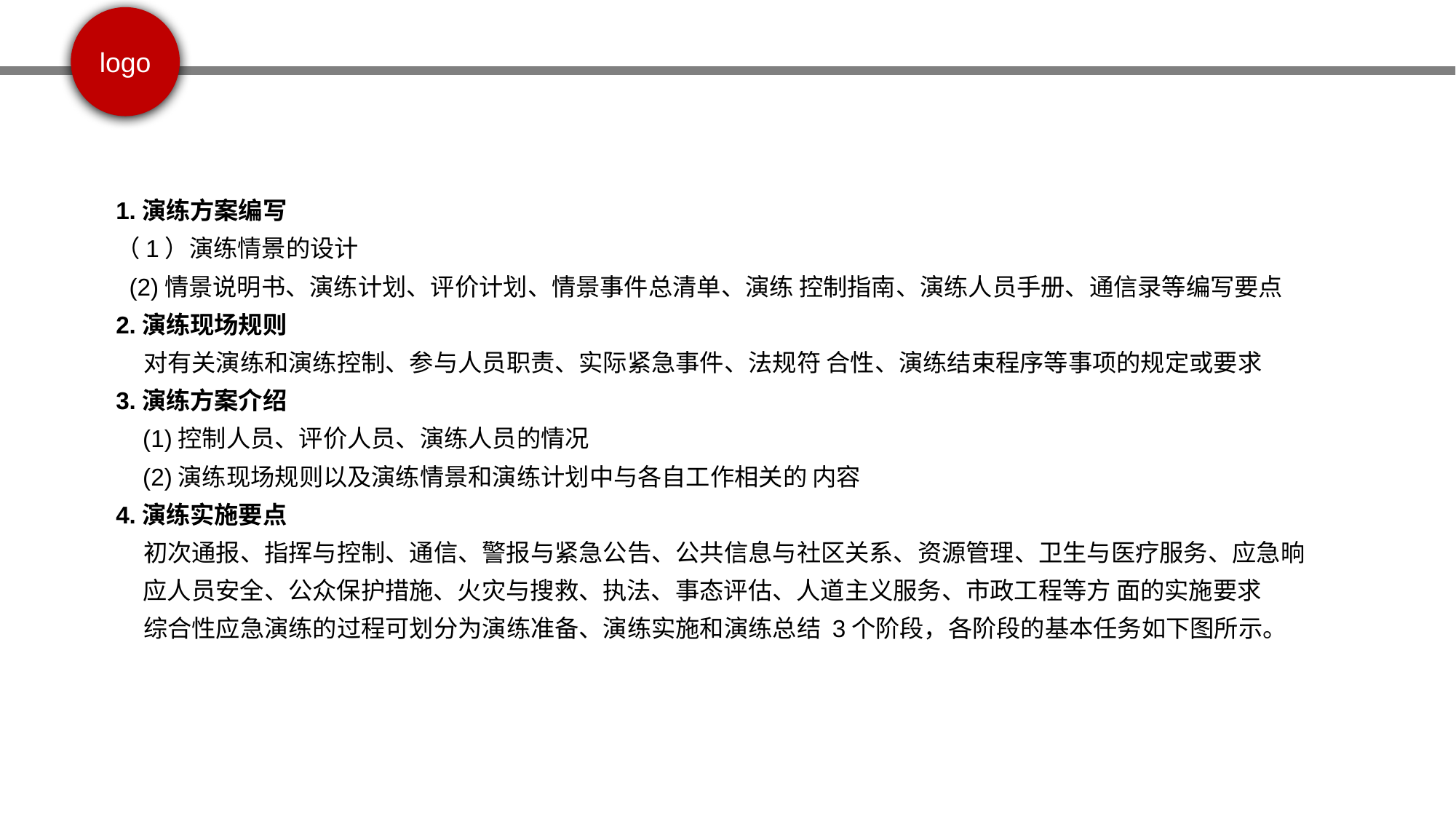

1.演练方案编写
（1）演练情景的设计
  (2)情景说明书、演练计划、评价计划、情景事件总清单、演练 控制指南、演练人员手册、通信录等编写要点
2.演练现场规则
    对有关演练和演练控制、参与人员职责、实际紧急事件、法规符 合性、演练结束程序等事项的规定或要求
3.演练方案介绍
    (1)控制人员、评价人员、演练人员的情况
    (2)演练现场规则以及演练情景和演练计划中与各自工作相关的 内容
4.演练实施要点
    初次通报、指挥与控制、通信、警报与紧急公告、公共信息与社区关系、资源管理、卫生与医疗服务、应急晌应人员安全、公众保护措施、火灾与搜救、执法、事态评估、人道主义服务、市政工程等方 面的实施要求
    综合性应急演练的过程可划分为演练准备、演练实施和演练总结 3个阶段，各阶段的基本任务如下图所示。